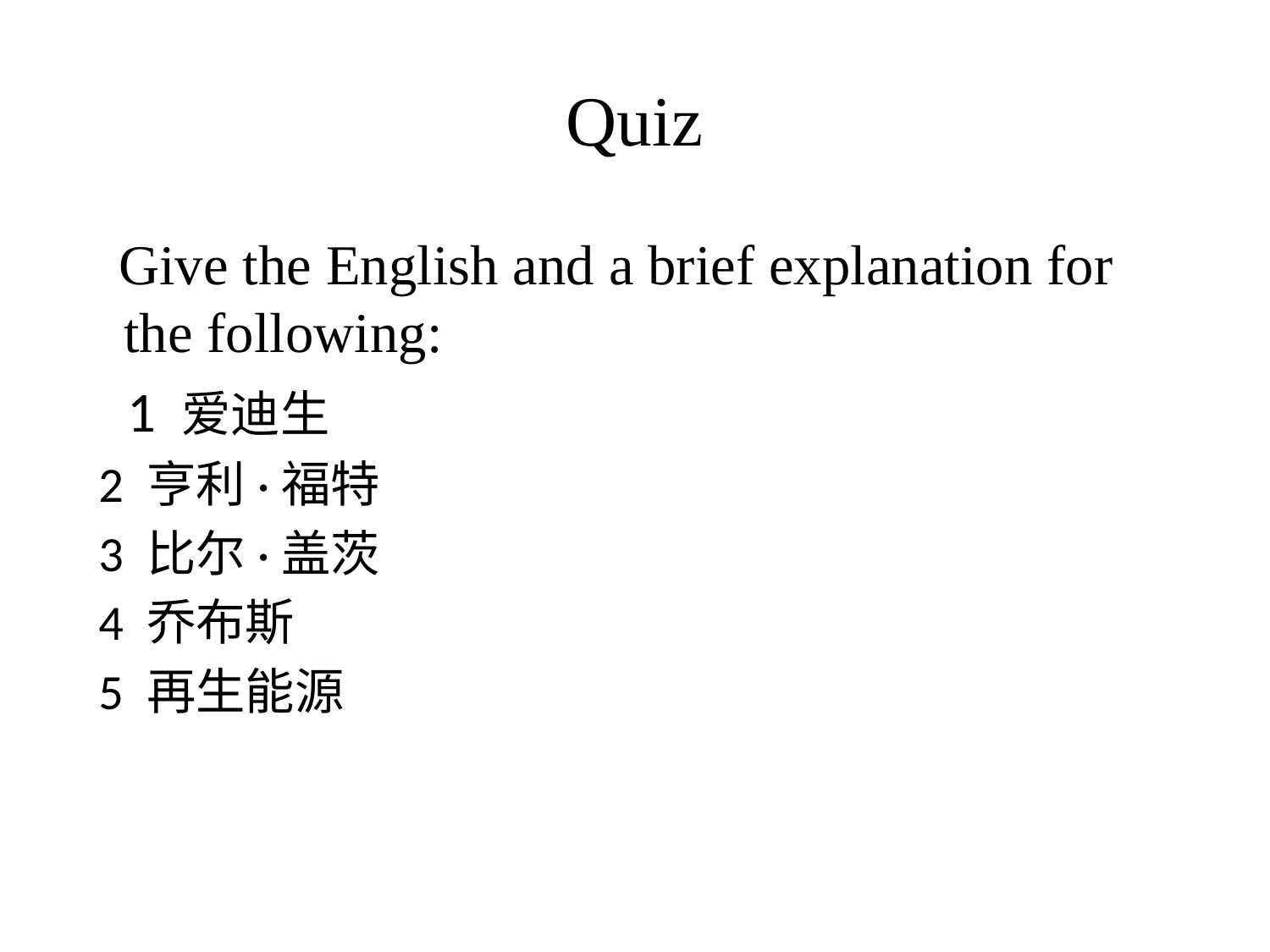

# Quiz
   Give the English and a brief explanation for the following:
    1 爱迪生
  2 亨利·福特
  3 比尔·盖茨
  4 乔布斯
  5 再生能源